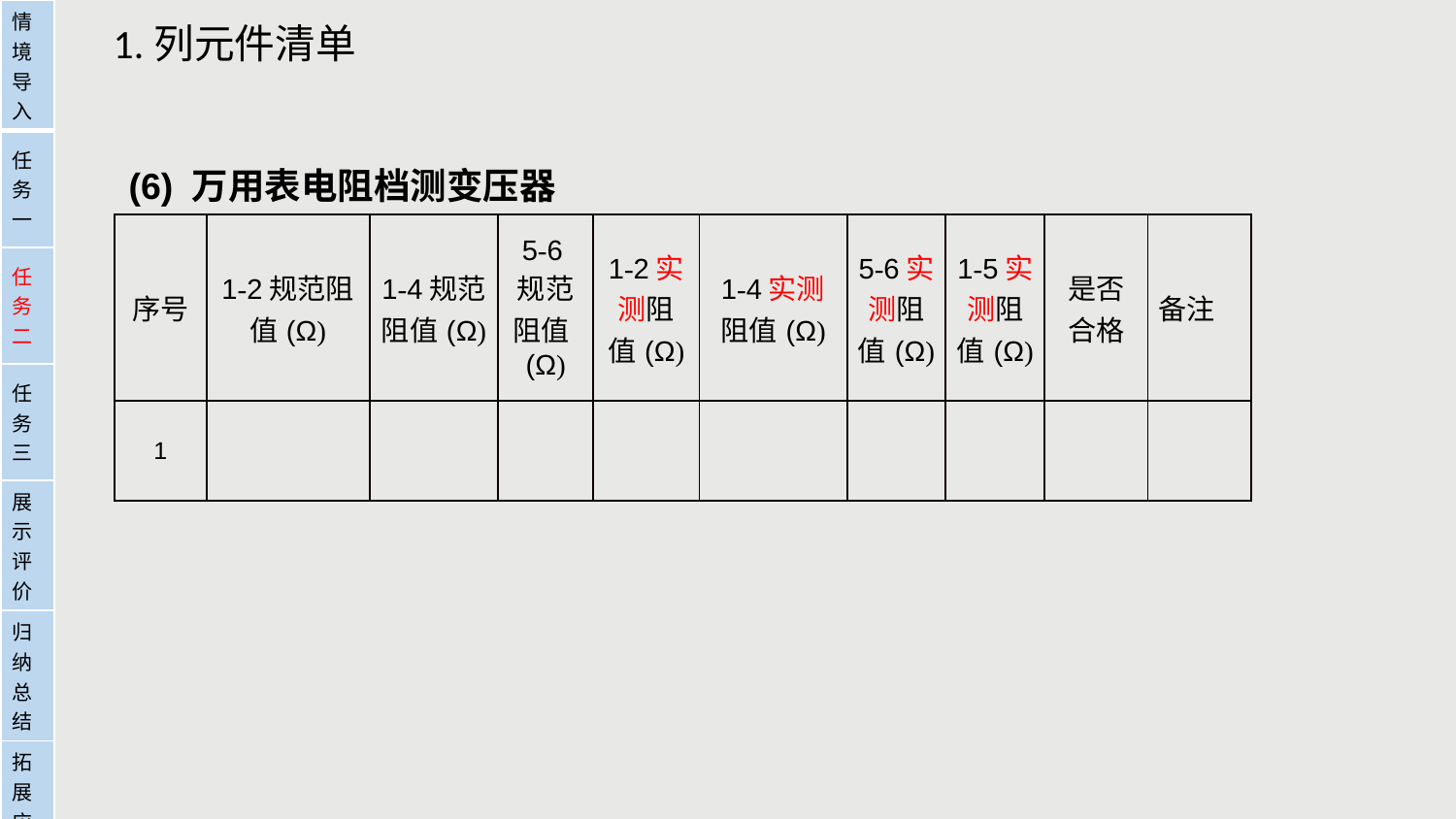

| 情境导入 |
| --- |
| 任务一 |
| 任务二 |
| 任务三 |
| 展示评价 |
| 归纳总结 |
| 拓展应用 |
1.列元件清单
(6) 万用表电阻档测变压器
| 序号 | 1-2规范阻值(Ω) | 1-4规范阻值(Ω) | 5-6规范阻值(Ω) | 1-2实测阻值(Ω) | 1-4实测阻值(Ω) | 5-6实测阻值(Ω) | 1-5实测阻值(Ω) | 是否合格 | 备注 |
| --- | --- | --- | --- | --- | --- | --- | --- | --- | --- |
| 1 |  |  |  |  |  |  |  |  |  |